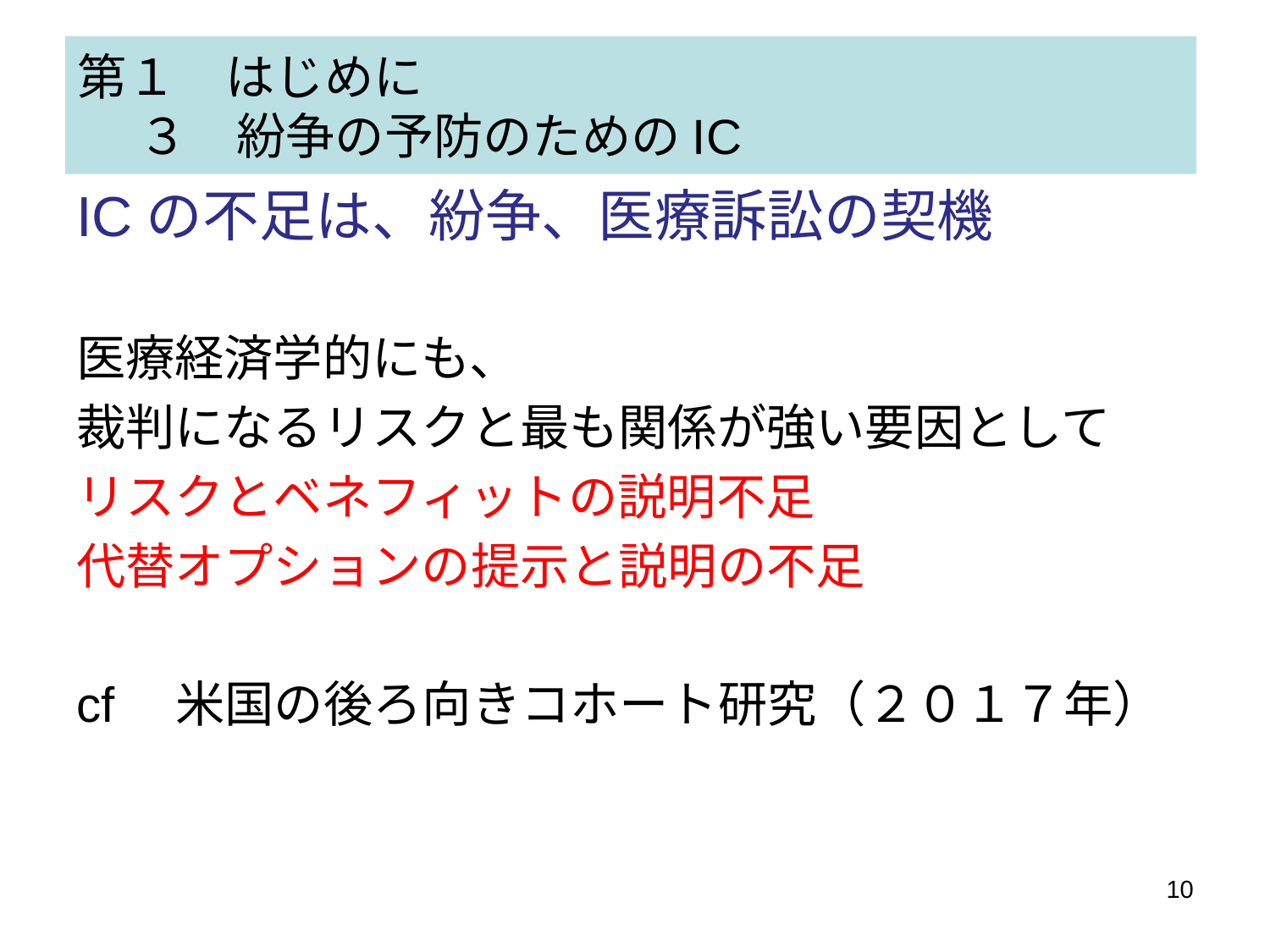

# 第１　はじめに 　 ３　紛争の予防のためのIC
ICの不足は、紛争、医療訴訟の契機

医療経済学的にも、
裁判になるリスクと最も関係が強い要因として
リスクとベネフィットの説明不足
代替オプションの提示と説明の不足

cf　米国の後ろ向きコホート研究（２０１７年）

10